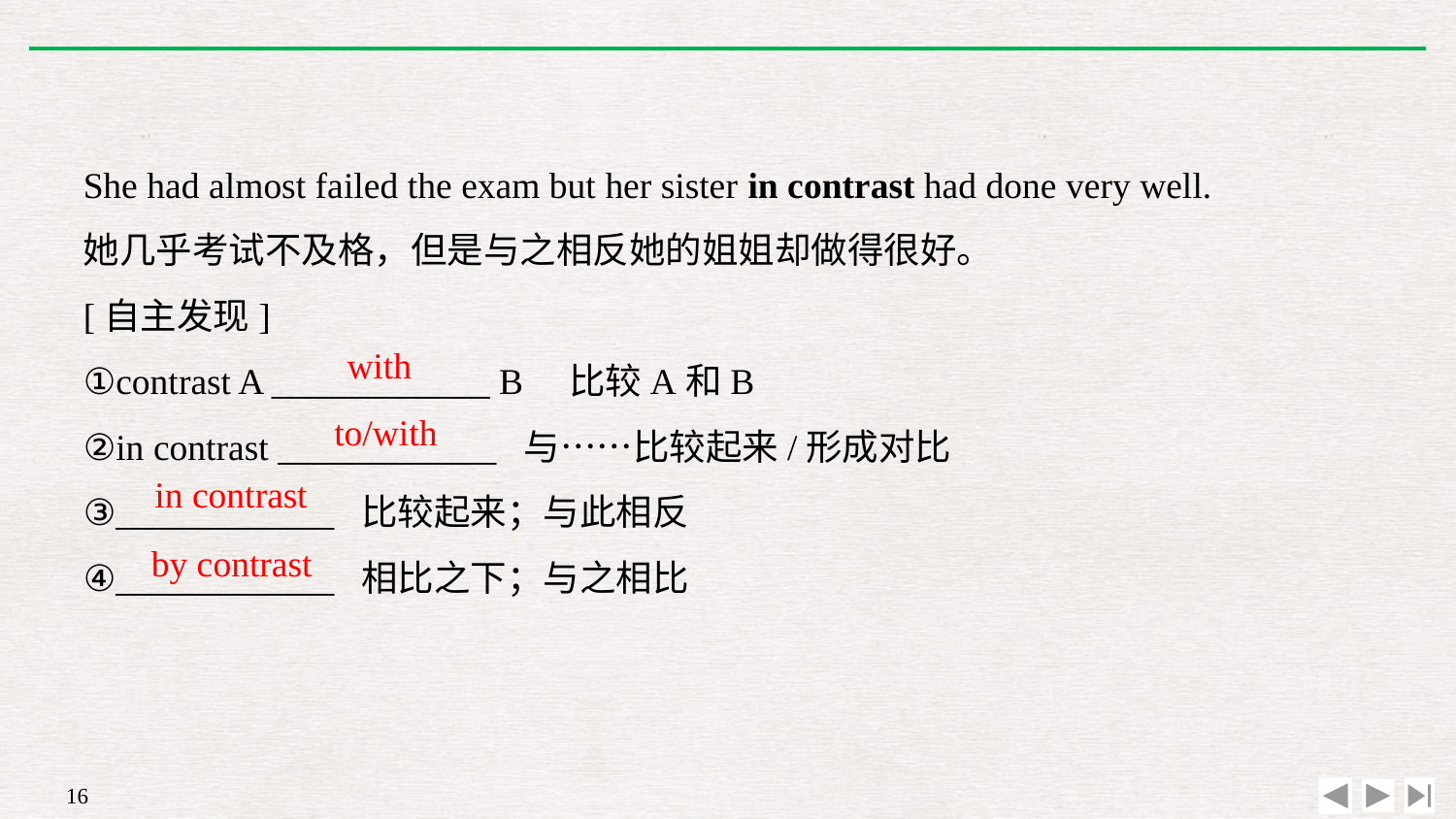

She had almost failed the exam but her sister in contrast had done very well.
她几乎考试不及格，但是与之相反她的姐姐却做得很好。
[自主发现]
①contrast A ____________ B　比较A和B
②in contrast ____________  与……比较起来/形成对比
③____________  比较起来；与此相反
④____________  相比之下；与之相比
with
to/with
in contrast
by contrast